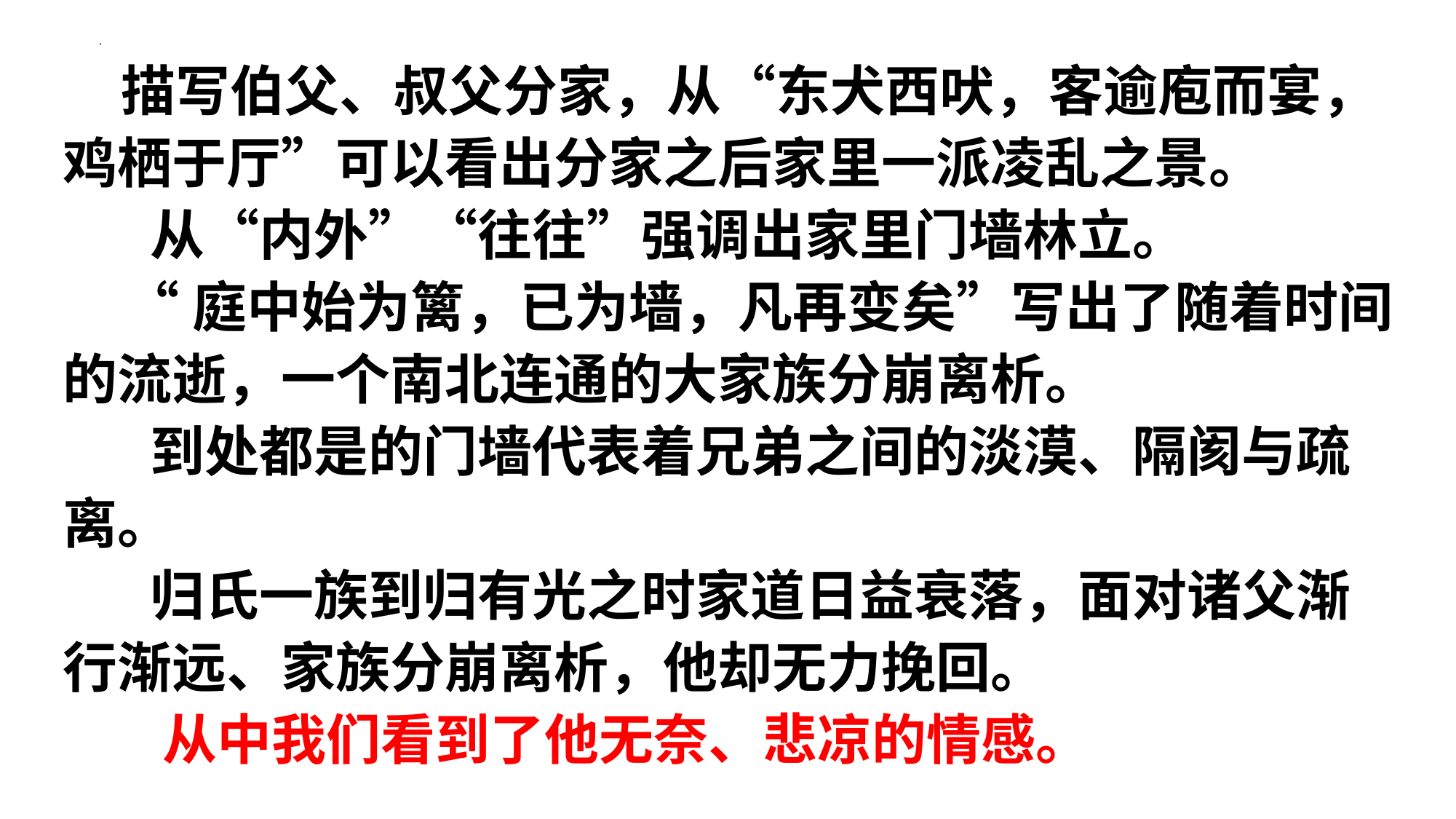

描写伯父、叔父分家，从“东犬西吠，客逾庖而宴，鸡栖于厅”可以看出分家之后家里一派凌乱之景。
      从“内外”“往往”强调出家里门墙林立。
     “庭中始为篱，已为墙，凡再变矣”写出了随着时间的流逝，一个南北连通的大家族分崩离析。
      到处都是的门墙代表着兄弟之间的淡漠、隔阂与疏离。
      归氏一族到归有光之时家道日益衰落，面对诸父渐行渐远、家族分崩离析，他却无力挽回。
       从中我们看到了他无奈、悲凉的情感。